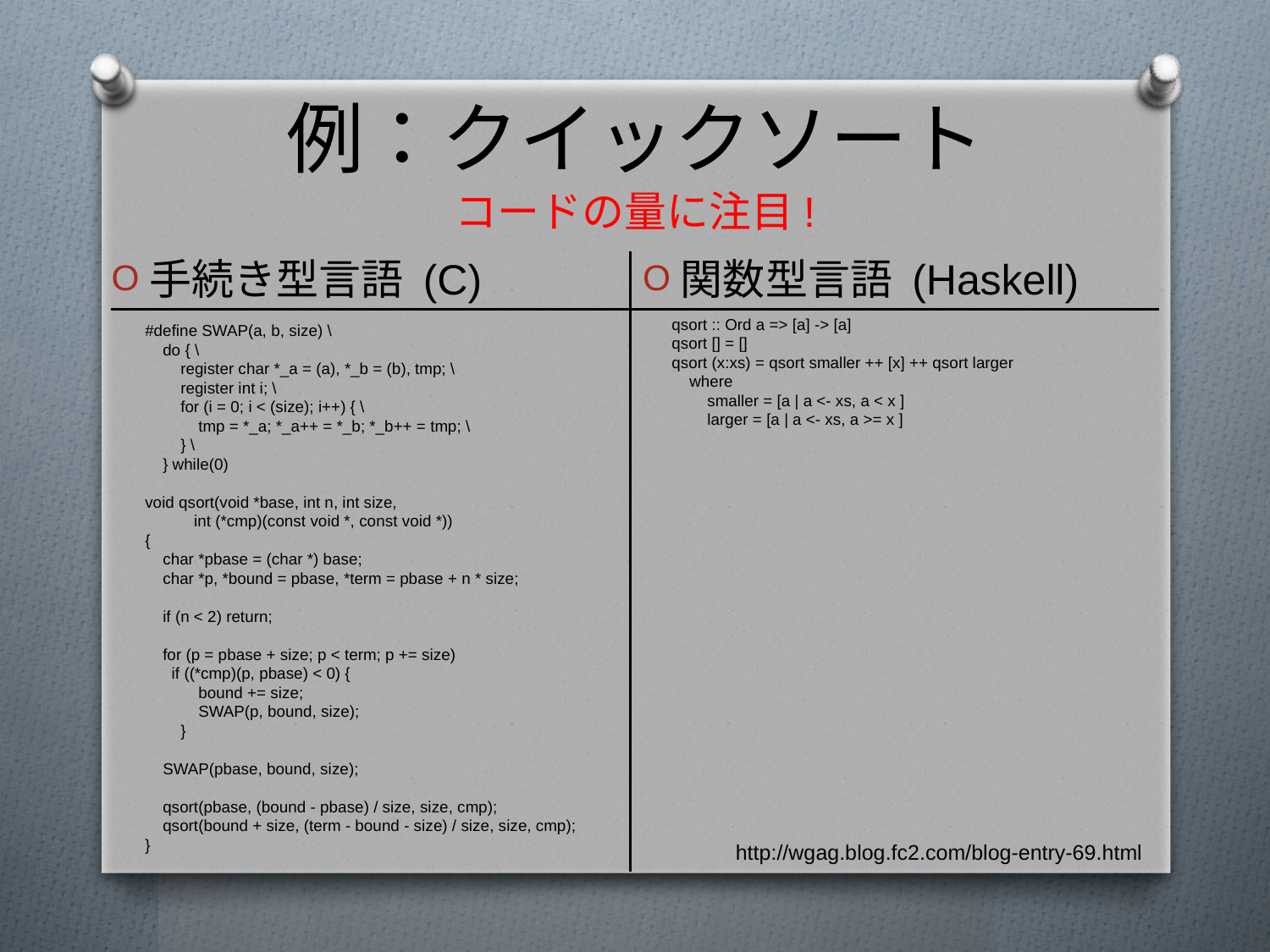

# 例：クイックソート
コードの量に注目!
関数型言語 (Haskell)
手続き型言語 (C)
qsort :: Ord a => [a] -> [a]
qsort [] = []
qsort (x:xs) = qsort smaller ++ [x] ++ qsort larger
    where
        smaller = [a | a <- xs, a < x ]
        larger = [a | a <- xs, a >= x ]
#define SWAP(a, b, size) \
    do { \
        register char *_a = (a), *_b = (b), tmp; \
        register int i; \
        for (i = 0; i < (size); i++) { \
            tmp = *_a; *_a++ = *_b; *_b++ = tmp; \
        } \
    } while(0)

void qsort(void *base, int n, int size,
           int (*cmp)(const void *, const void *))
{
    char *pbase = (char *) base;
    char *p, *bound = pbase, *term = pbase + n * size;

    if (n < 2) return;

    for (p = pbase + size; p < term; p += size)
      if ((*cmp)(p, pbase) < 0) {
            bound += size;
            SWAP(p, bound, size);
        }

    SWAP(pbase, bound, size);

    qsort(pbase, (bound - pbase) / size, size, cmp);
    qsort(bound + size, (term - bound - size) / size, size, cmp);
}
http://wgag.blog.fc2.com/blog-entry-69.html